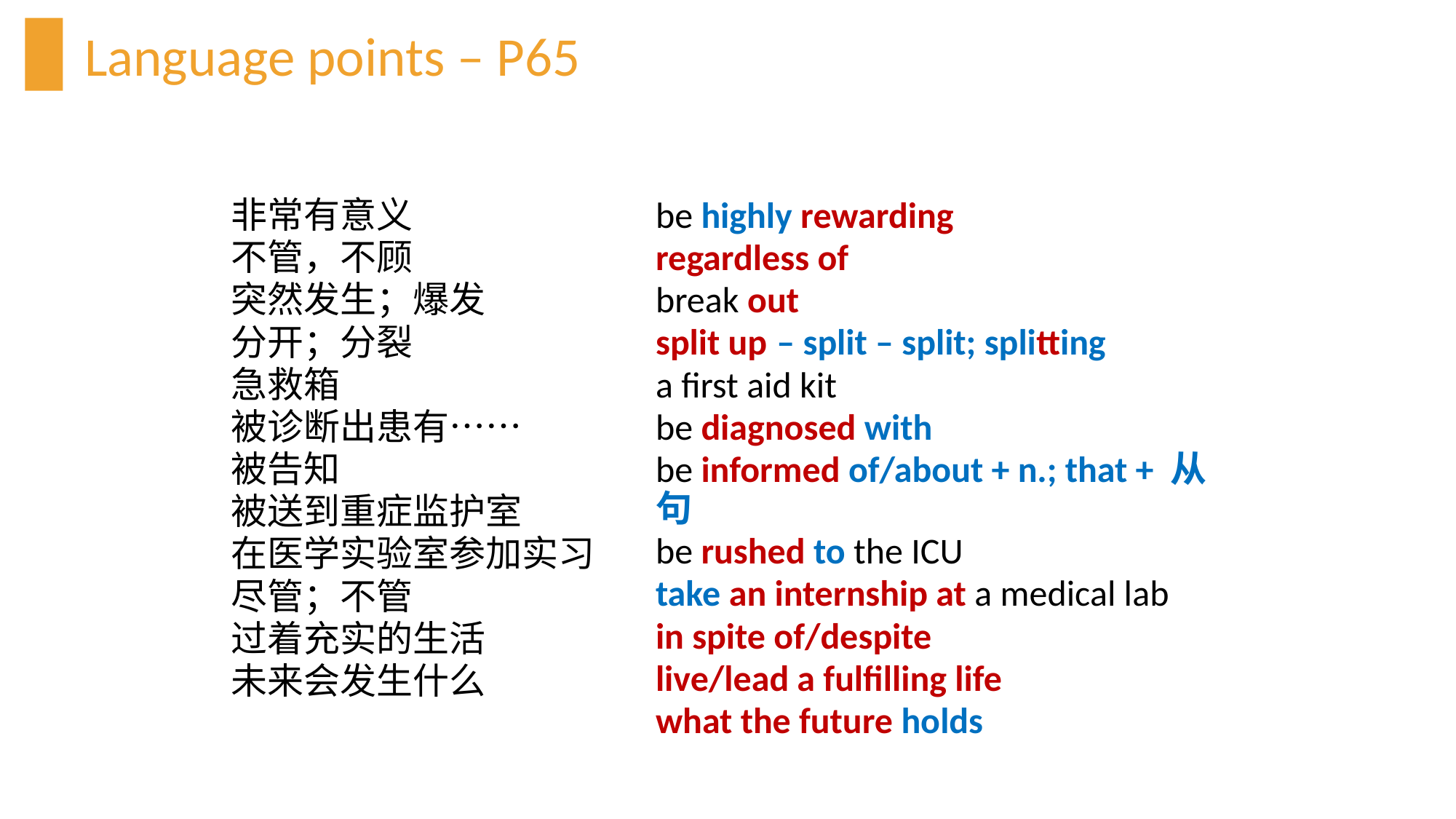

# Language points – P65
非常有意义
不管，不顾
突然发生；爆发
分开；分裂
急救箱
被诊断出患有……
被告知
被送到重症监护室
在医学实验室参加实习
尽管；不管
过着充实的生活
未来会发生什么
be highly rewarding
regardless of
break out
split up
a first aid kit
be diagnosed with
be informed of/about + n.; that + 从句
be rushed to the ICU
take an internship at a medical lab
in spite of/despite
live/lead a fulfilling life
what the future holds
– split – split; splitting